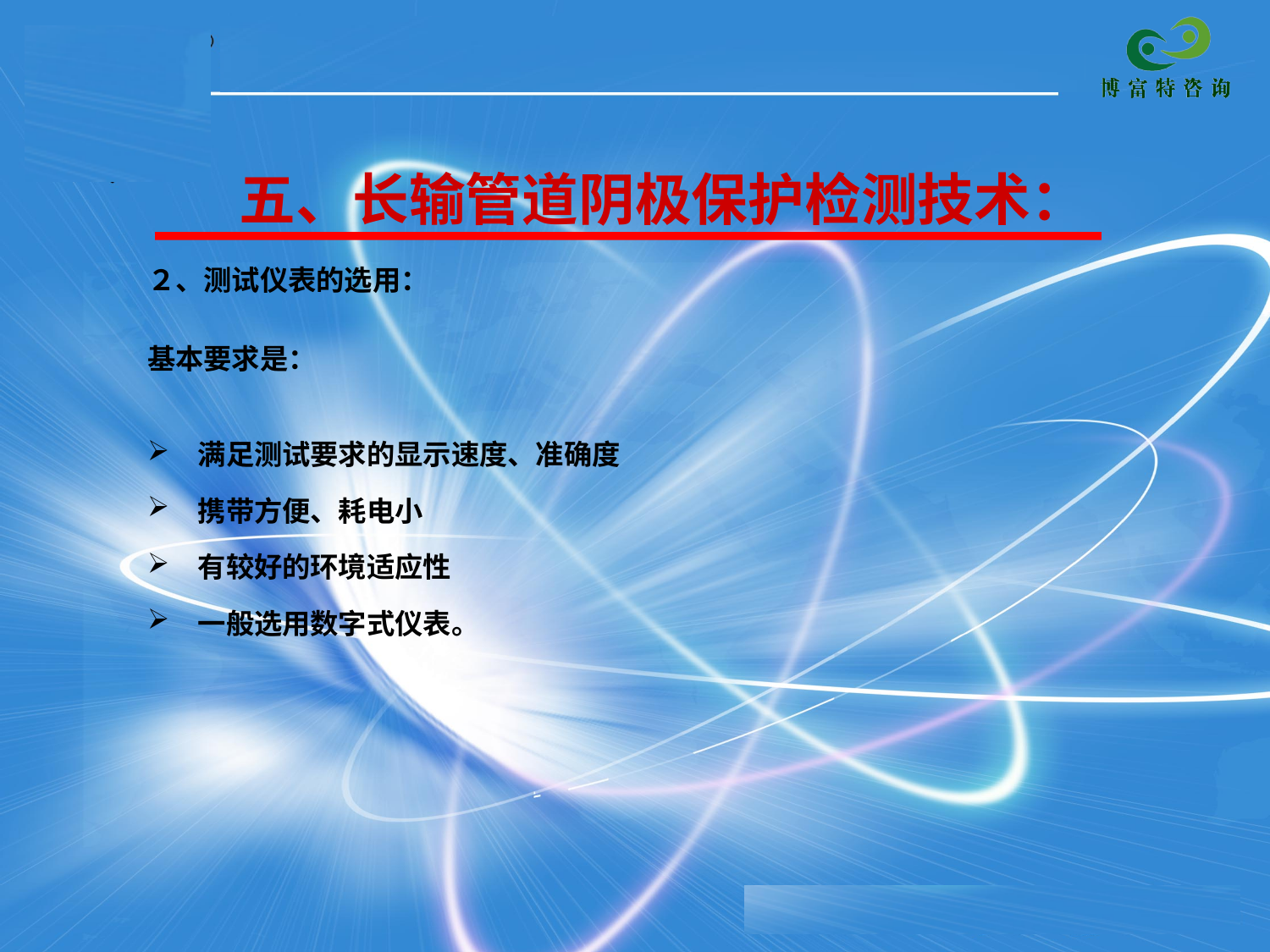

# 五、长输管道阴极保护检测技术：

２、测试仪表的选用：

基本要求是：

　满足测试要求的显示速度、准确度
　携带方便、耗电小
　有较好的环境适应性
　一般选用数字式仪表。